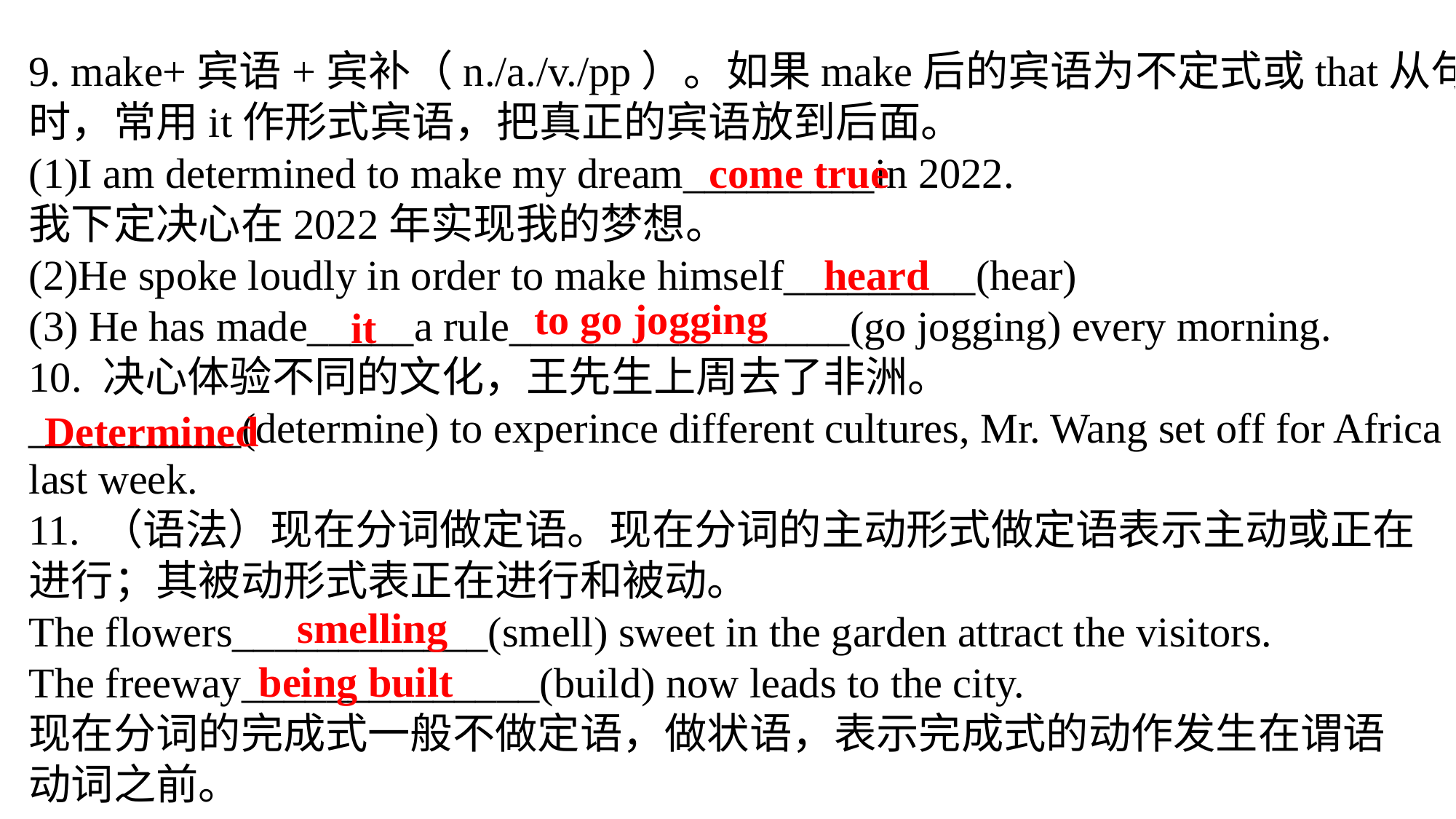

9. make+宾语+宾补（n./a./v./pp）。如果make后的宾语为不定式或that从句
时，常用it作形式宾语，把真正的宾语放到后面。
(1)I am determined to make my dream_________in 2022.
我下定决心在2022年实现我的梦想。
(2)He spoke loudly in order to make himself_________(hear)
(3) He has made_____a rule________________(go jogging) every morning.
10. 决心体验不同的文化，王先生上周去了非洲。
__________(determine) to experince different cultures, Mr. Wang set off for Africa
last week.
11. （语法）现在分词做定语。现在分词的主动形式做定语表示主动或正在
进行；其被动形式表正在进行和被动。
The flowers____________(smell) sweet in the garden attract the visitors.
The freeway______________(build) now leads to the city.
现在分词的完成式一般不做定语，做状语，表示完成式的动作发生在谓语
动词之前。

come true
heard
to go jogging
it
Determined
smelling
being built